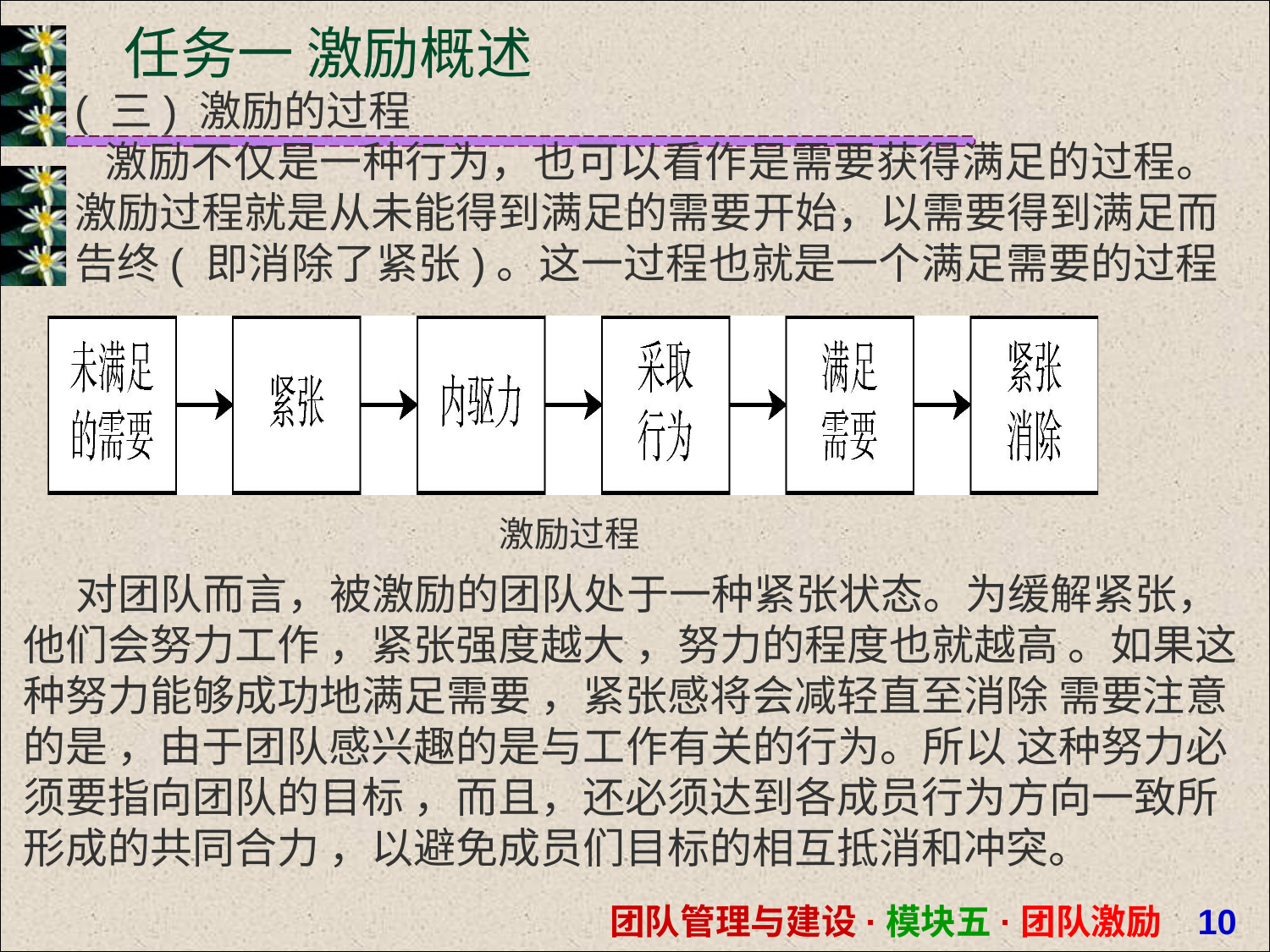

# 任务一 激励概述

( 三) 激励的过程
  激励不仅是一种行为，也可以看作是需要获得满足的过程。 激励过程就是从未能得到满足的需要开始，以需要得到满足而 告终( 即消除了紧张)。这一过程也就是一个满足需要的过程

激励过程
对团队而言，被激励的团队处于一种紧张状态。为缓解紧张，  他们会努力工作 ，紧张强度越大 ，努力的程度也就越高 。如果这 种努力能够成功地满足需要 ，紧张感将会减轻直至消除 需要注意 的是 ，由于团队感兴趣的是与工作有关的行为。所以 这种努力必 须要指向团队的目标 ，而且，还必须达到各成员行为方向一致所 形成的共同合力 ，以避免成员们目标的相互抵消和冲突。
团队管理与建设·模块五·团队激励 10